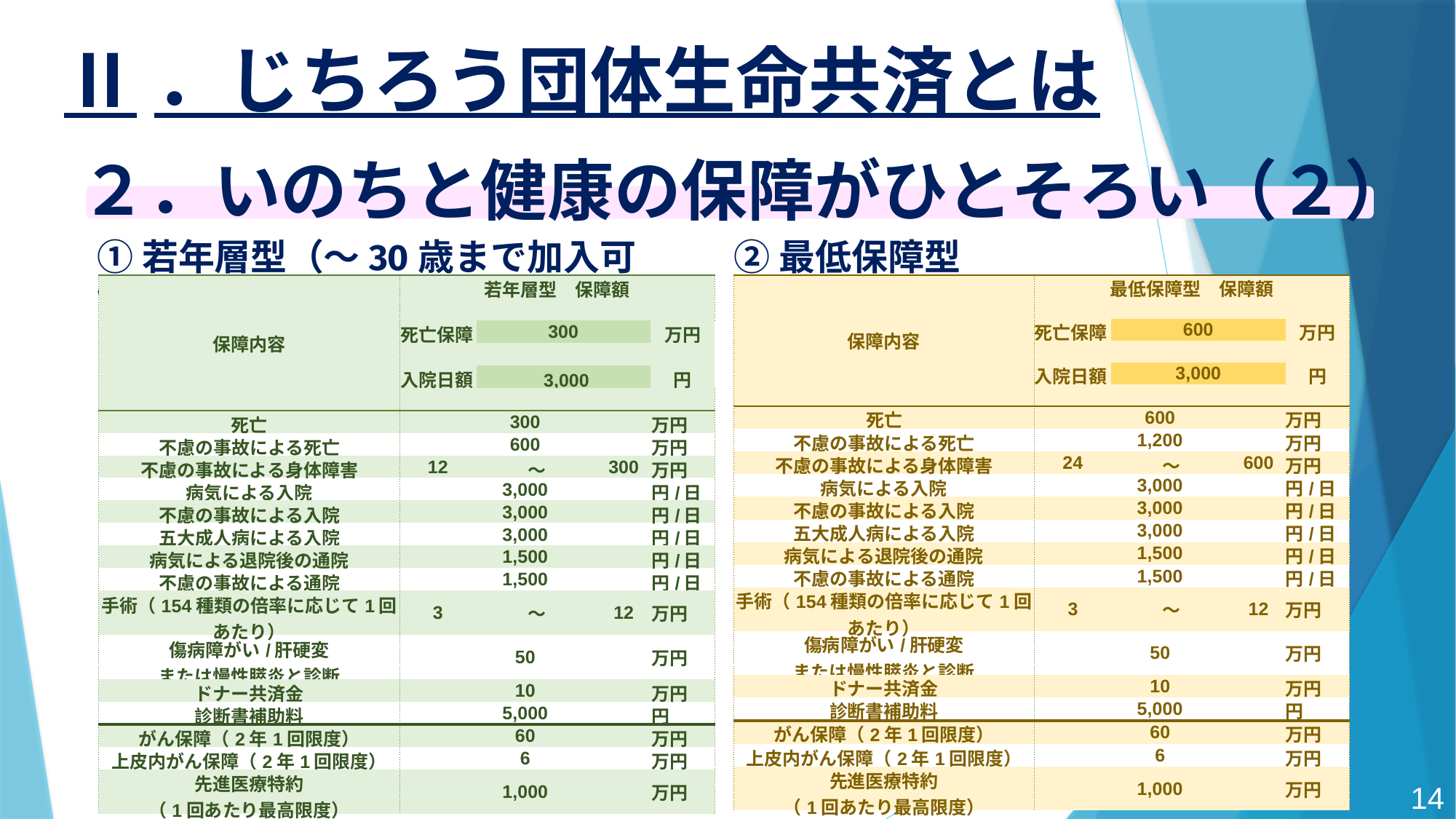

# Ⅱ．じちろう団体生命共済とは
２．いのちと健康の保障がひとそろい（２）

①若年層型（～30歳まで加入可能）
②最低保障型
| 保障内容 | 若年層型　保障額 |  |  |  |
| --- | --- | --- | --- | --- |
|  |  |  |  |  |
|  | 死亡保障 | 300 |  | 万円 |
|  |  |  |  |  |
|  | 入院日額 | 3,000 |  | 円 |
|  |  |  |  |  |
| 死亡 | 300 |  |  | 万円 |
| 不慮の事故による死亡 | 600 |  |  | 万円 |
| 不慮の事故による身体障害 | 12 | ～ | 300 | 万円 |
| 病気による入院 | 3,000 |  |  | 円/日 |
| 不慮の事故による入院 | 3,000 |  |  | 円/日 |
| 五大成人病による入院 | 3,000 |  |  | 円/日 |
| 病気による退院後の通院 | 1,500 |  |  | 円/日 |
| 不慮の事故による通院 | 1,500 |  |  | 円/日 |
| 手術（154種類の倍率に応じて1回あたり） | 3 | ～ | 12 | 万円 |
| 傷病障がい/肝硬変 または慢性膵炎と診断 | 50 |  |  | 万円 |
| ドナー共済金 | 10 |  |  | 万円 |
| 診断書補助料 | 5,000 |  |  | 円 |
| がん保障（2年1回限度） | 60 |  |  | 万円 |
| 上皮内がん保障（2年1回限度） | 6 |  |  | 万円 |
| 先進医療特約 （1回あたり最高限度） | 1,000 |  |  | 万円 |
| 保障内容 | 最低保障型　保障額 |  |  |  |
| --- | --- | --- | --- | --- |
|  |  |  |  |  |
|  | 死亡保障 | 600 |  | 万円 |
|  |  |  |  |  |
|  | 入院日額 | 3,000 |  | 円 |
|  |  |  |  |  |
| 死亡 | 600 |  |  | 万円 |
| 不慮の事故による死亡 | 1,200 |  |  | 万円 |
| 不慮の事故による身体障害 | 24 | ～ | 600 | 万円 |
| 病気による入院 | 3,000 |  |  | 円/日 |
| 不慮の事故による入院 | 3,000 |  |  | 円/日 |
| 五大成人病による入院 | 3,000 |  |  | 円/日 |
| 病気による退院後の通院 | 1,500 |  |  | 円/日 |
| 不慮の事故による通院 | 1,500 |  |  | 円/日 |
| 手術（154種類の倍率に応じて1回あたり） | 3 | ～ | 12 | 万円 |
| 傷病障がい/肝硬変 または慢性膵炎と診断 | 50 |  |  | 万円 |
| ドナー共済金 | 10 |  |  | 万円 |
| 診断書補助料 | 5,000 |  |  | 円 |
| がん保障（2年1回限度） | 60 |  |  | 万円 |
| 上皮内がん保障（2年1回限度） | 6 |  |  | 万円 |
| 先進医療特約 （1回あたり最高限度） | 1,000 |  |  | 万円 |

14